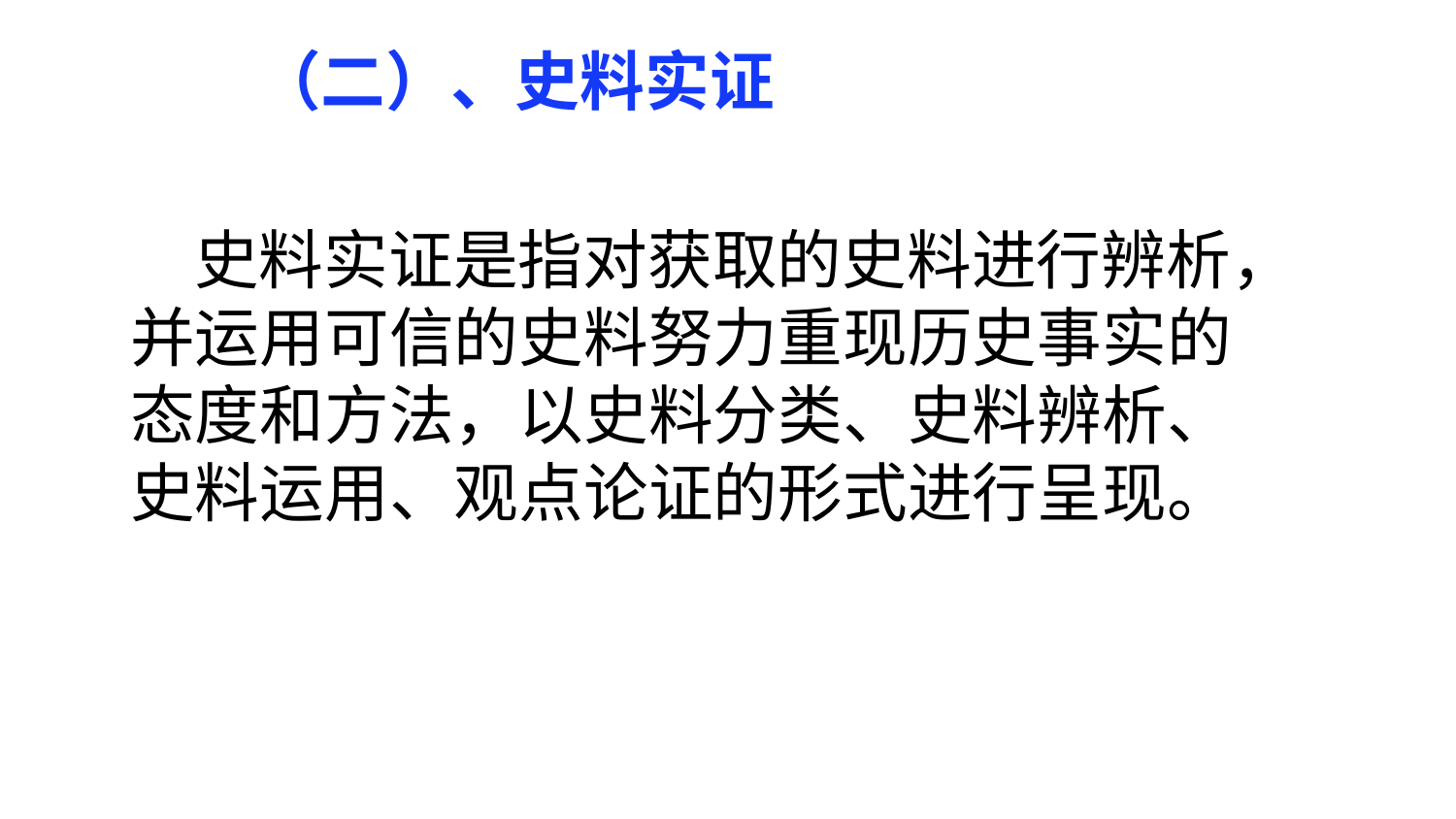

（二）、史料实证
    史料实证是指对获取的史料进行辨析，并运用可信的史料努力重现历史事实的态度和方法，以史料分类、史料辨析、史料运用、观点论证的形式进行呈现。